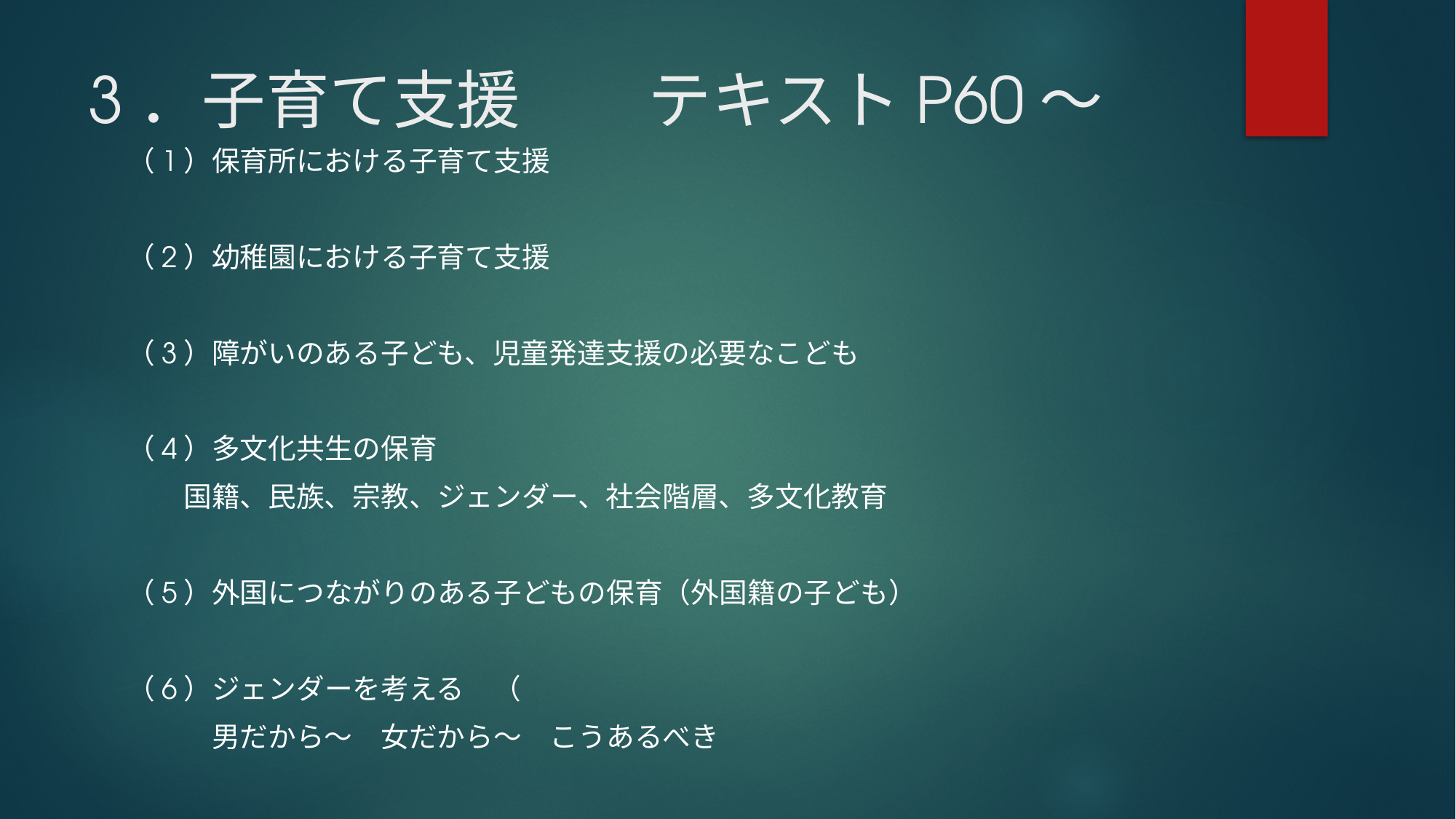

# 3．子育て支援　　テキストP60～
（1）保育所における子育て支援

（2）幼稚園における子育て支援

（3）障がいのある子ども、児童発達支援の必要なこども

（4）多文化共生の保育
　　国籍、民族、宗教、ジェンダー、社会階層、多文化教育

（5）外国につながりのある子どもの保育（外国籍の子ども）

（6）ジェンダーを考える　（
　　　男だから～　女だから～　こうあるべき